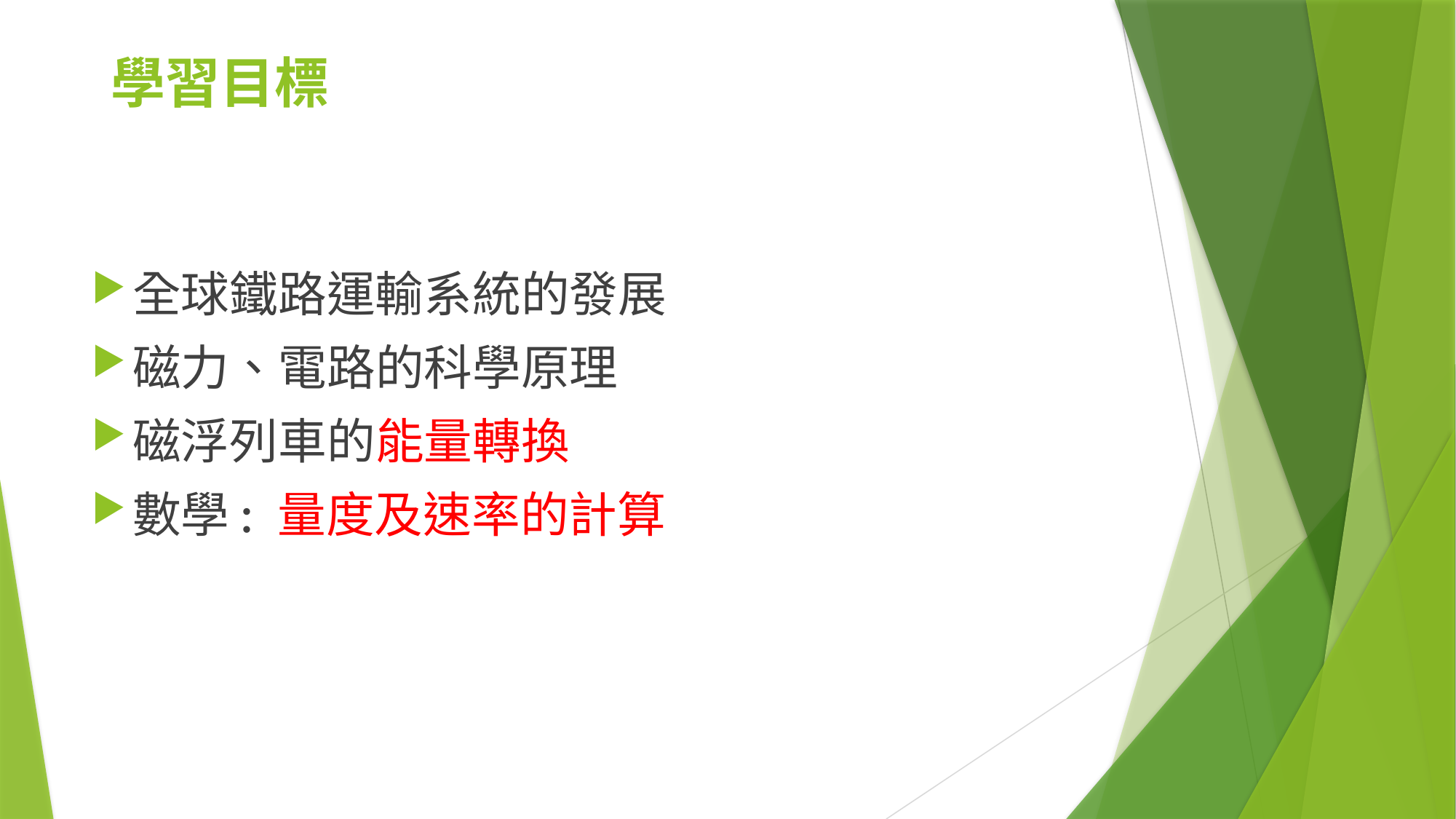

# 學習目標
全球鐵路運輸系統的發展
磁力、電路的科學原理
磁浮列車的能量轉換
數學: 量度及速率的計算